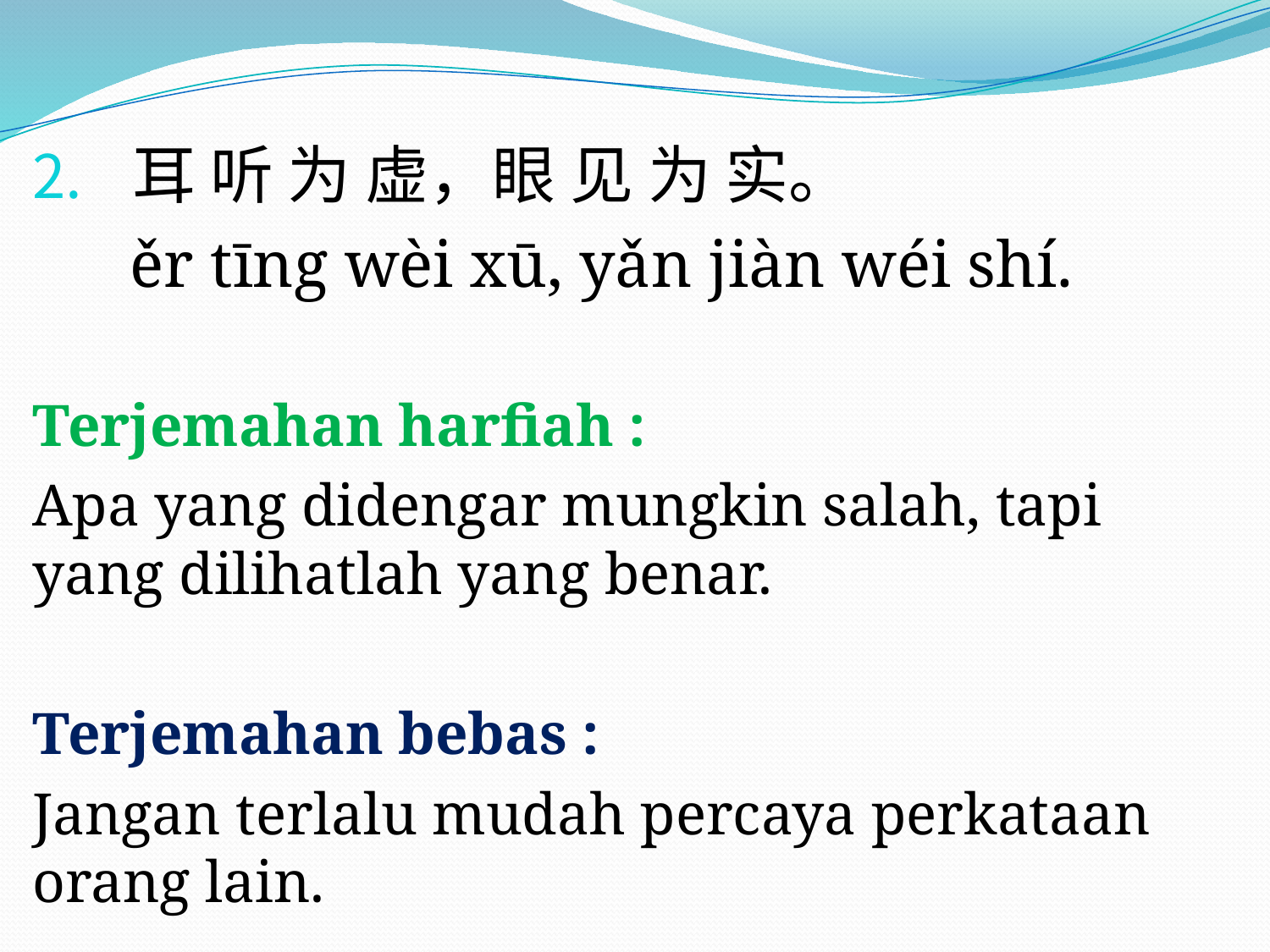

耳 听 为 虚，眼 见 为 实。
	ěr tīng wèi xū, yǎn jiàn wéi shí.

Terjemahan harfiah :
Apa yang didengar mungkin salah, tapi yang dilihatlah yang benar.

Terjemahan bebas :
Jangan terlalu mudah percaya perkataan orang lain.